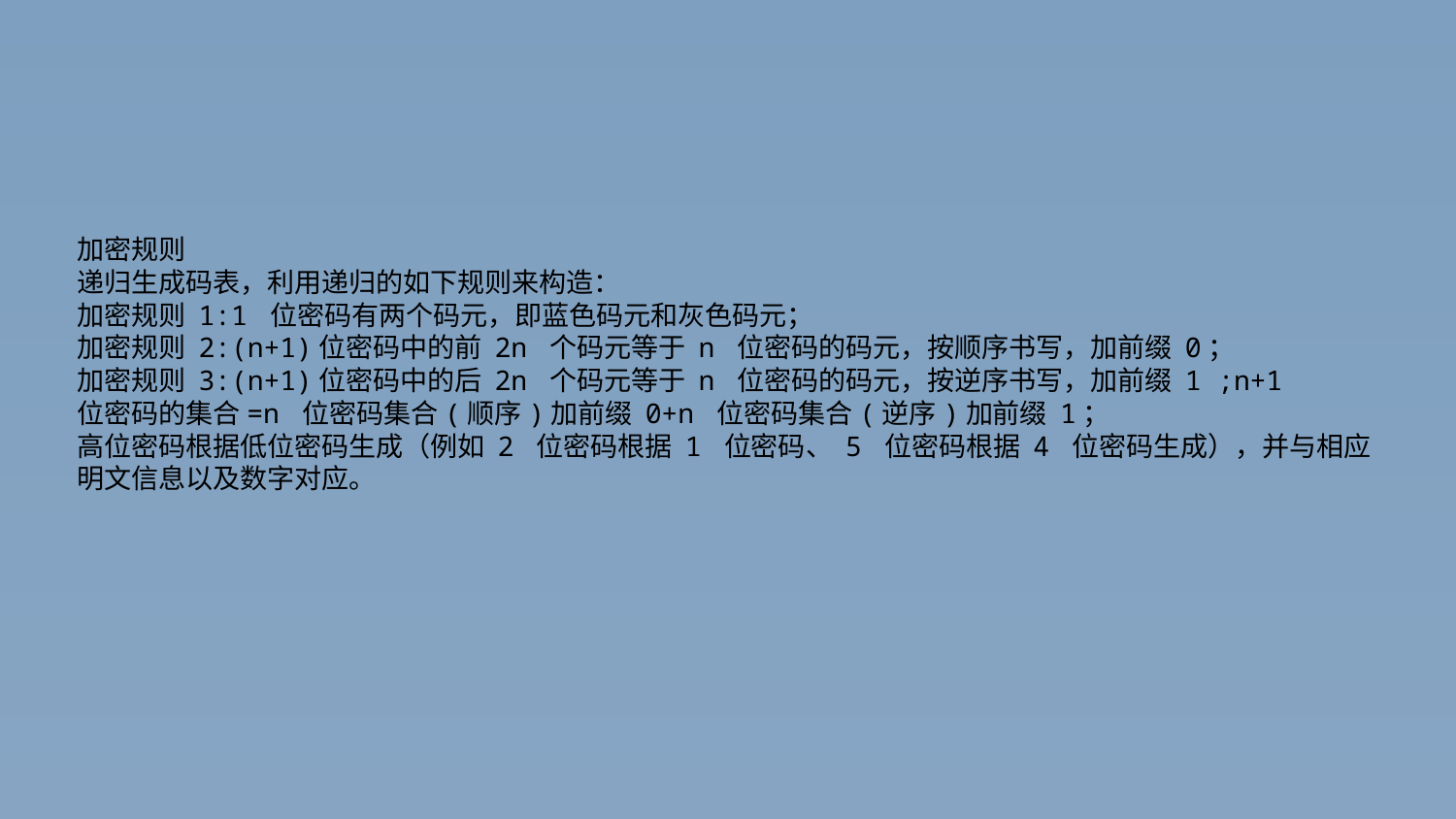

加密规则
递归生成码表，利用递归的如下规则来构造：
加密规则 1:1 位密码有两个码元，即蓝色码元和灰色码元；
加密规则 2:(n+1)位密码中的前 2n 个码元等于 n 位密码的码元，按顺序书写，加前缀 0；
加密规则 3:(n+1)位密码中的后 2n 个码元等于 n 位密码的码元，按逆序书写，加前缀 1 ;n+1
位密码的集合=n 位密码集合(顺序)加前缀 0+n 位密码集合(逆序)加前缀 1；
高位密码根据低位密码生成（例如 2 位密码根据 1 位密码、 5 位密码根据 4 位密码生成），并与相应明文信息以及数字对应。